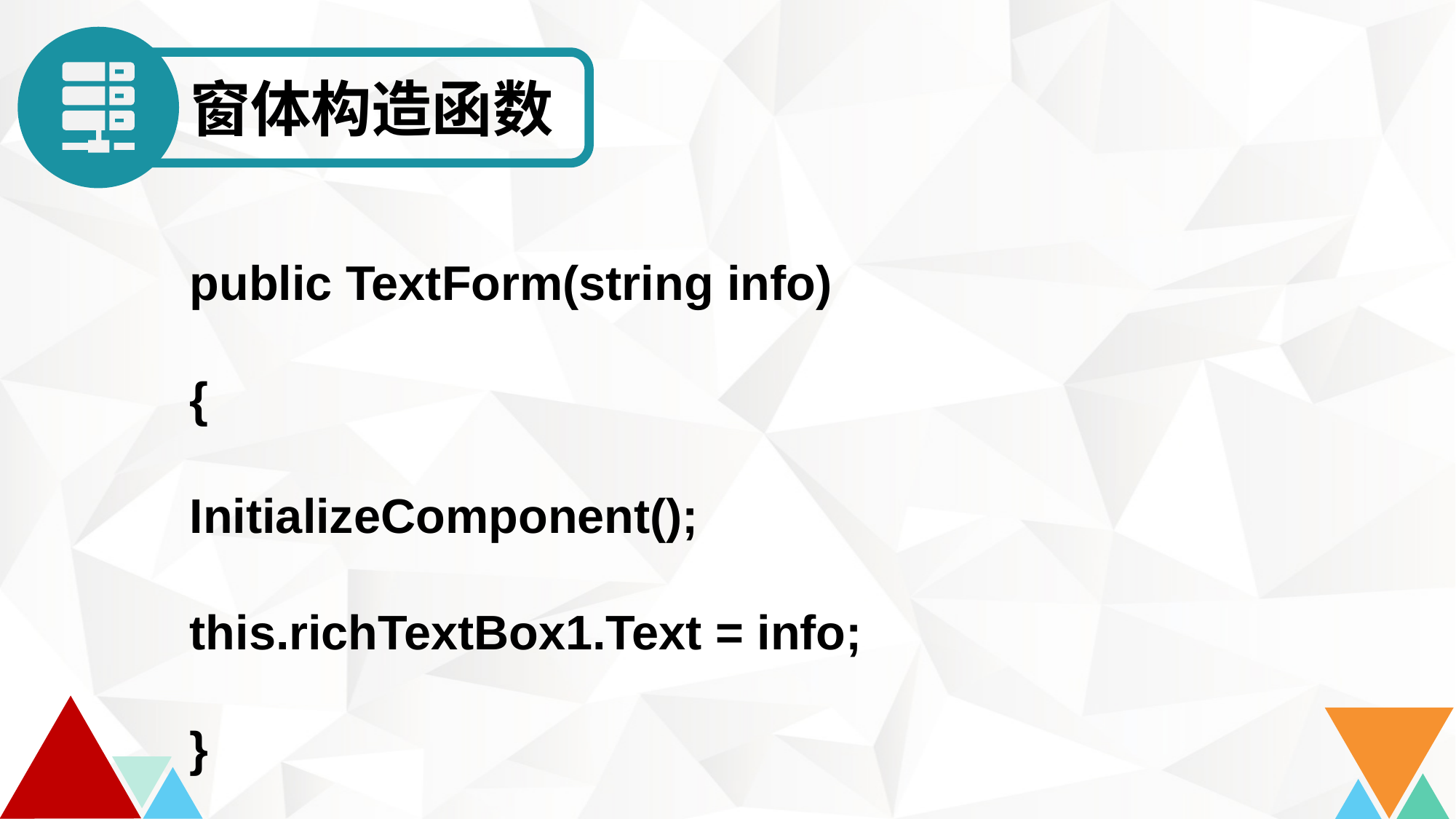

窗体构造函数
public TextForm(string info)
{
InitializeComponent();                this.richTextBox1.Text = info;
}